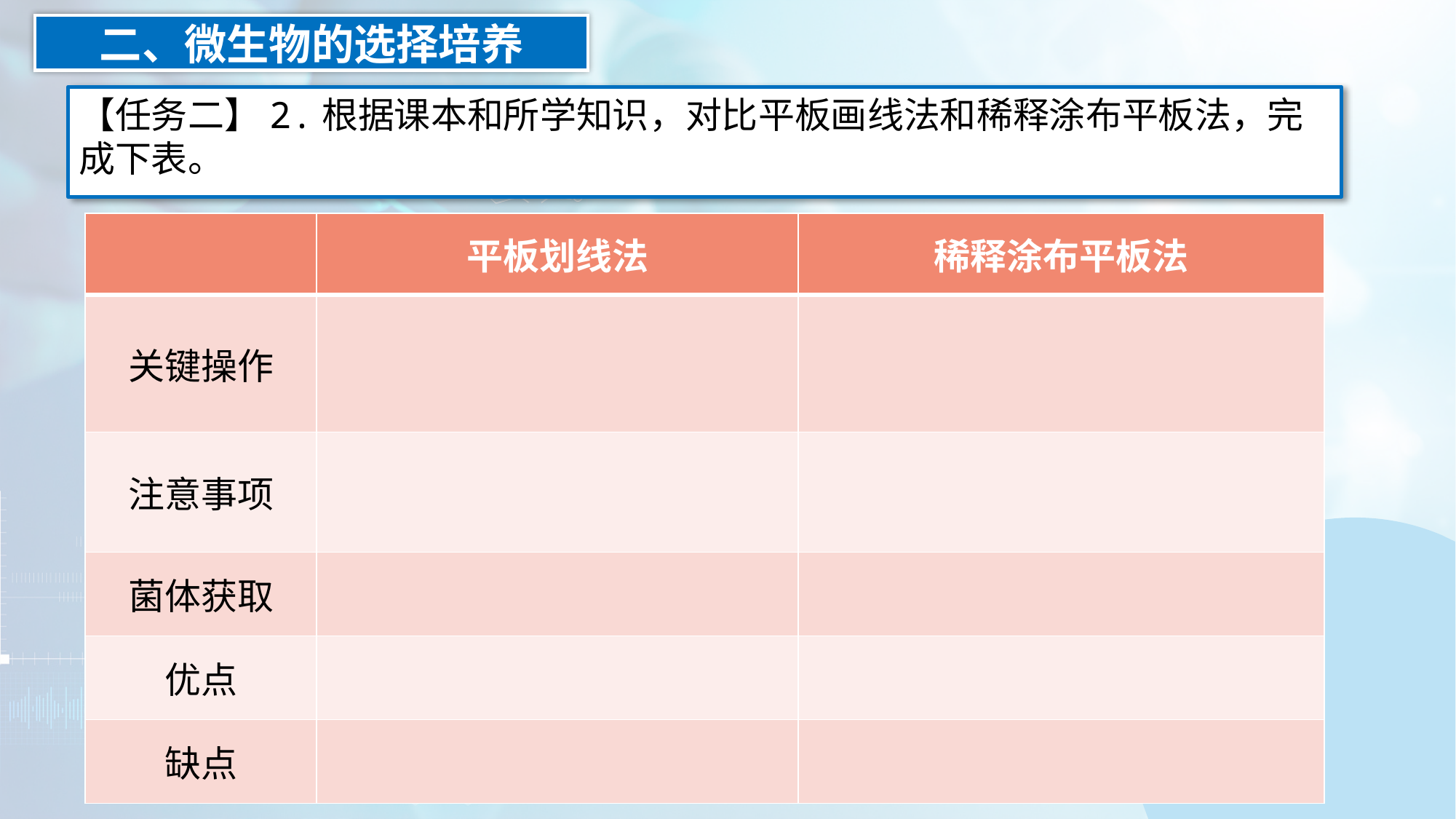

二、微生物的选择培养
【任务二】2.根据课本和所学知识，对比平板画线法和稀释涂布平板法，完成下表。
|  | 平板划线法 | 稀释涂布平板法 |
| --- | --- | --- |
| 关键操作 |  |  |
| 注意事项 |  |  |
| 菌体获取 |  |  |
| 优点 |  |  |
| 缺点 |  |  |